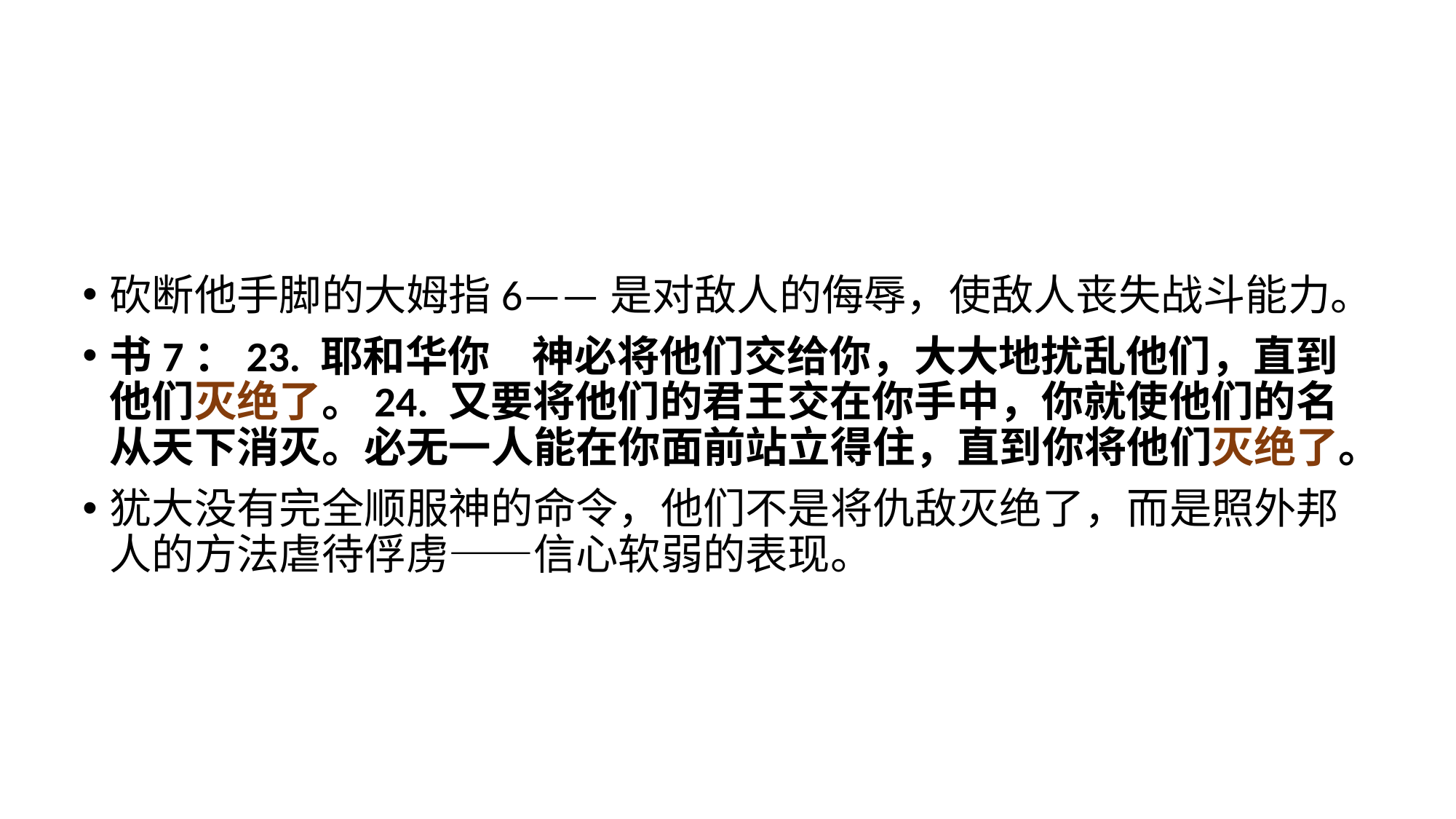

砍断他手脚的大姆指6——是对敌人的侮辱，使敌人丧失战斗能力。
书7：23. 耶和华你　神必将他们交给你，大大地扰乱他们，直到他们灭绝了。24. 又要将他们的君王交在你手中，你就使他们的名从天下消灭。必无一人能在你面前站立得住，直到你将他们灭绝了。
犹大没有完全顺服神的命令，他们不是将仇敌灭绝了，而是照外邦人的方法虐待俘虏——信心软弱的表现。